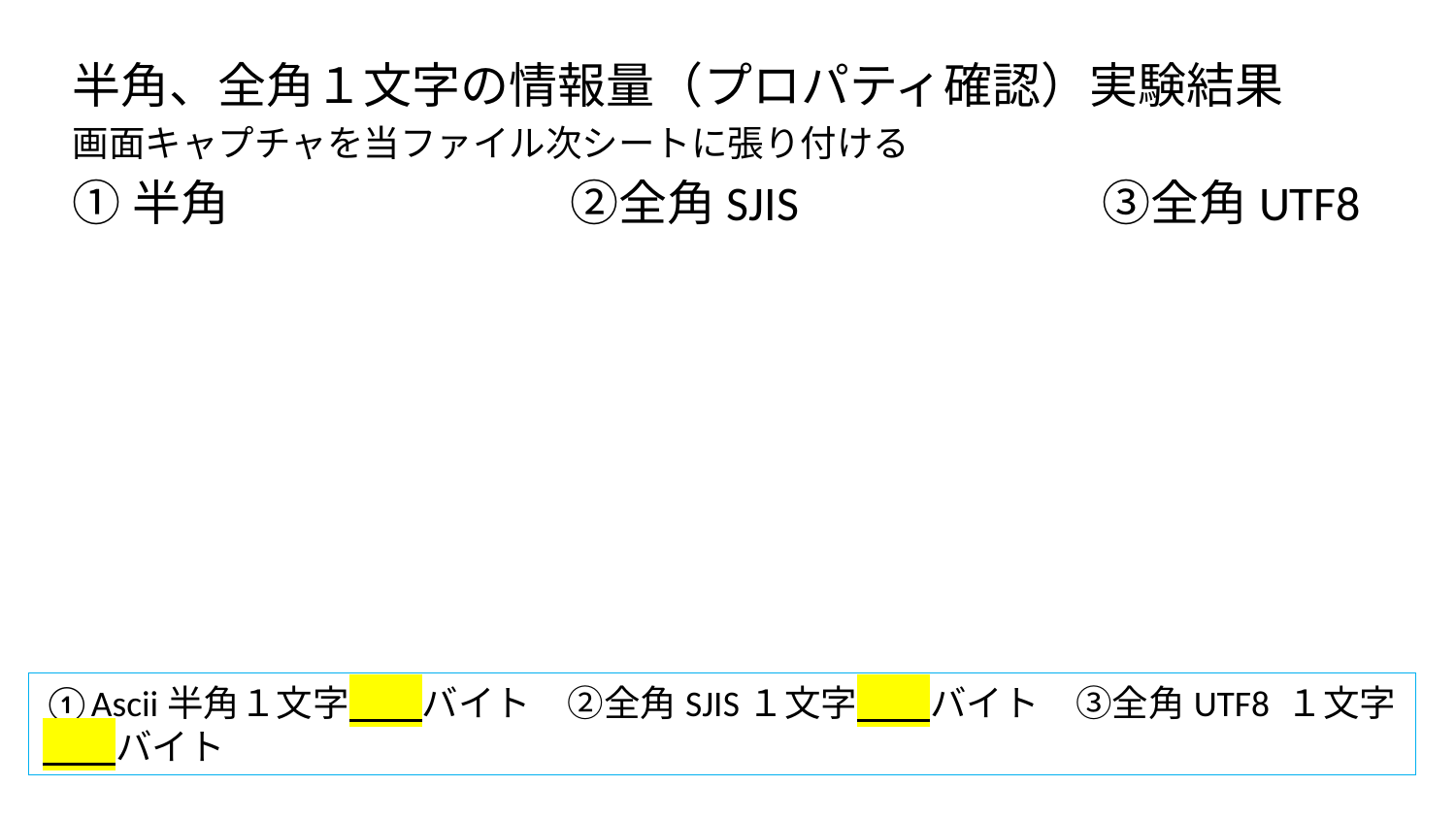

半角、全角１文字の情報量（プロパティ確認）実験結果
画面キャプチャを当ファイル次シートに張り付ける
①半角　　　　　　　②全角SJIS　　　　　　③全角UTF8
①Ascii半角１文字　　バイト　②全角SJIS１文字　　バイト　③全角UTF8 １文字　　バイト